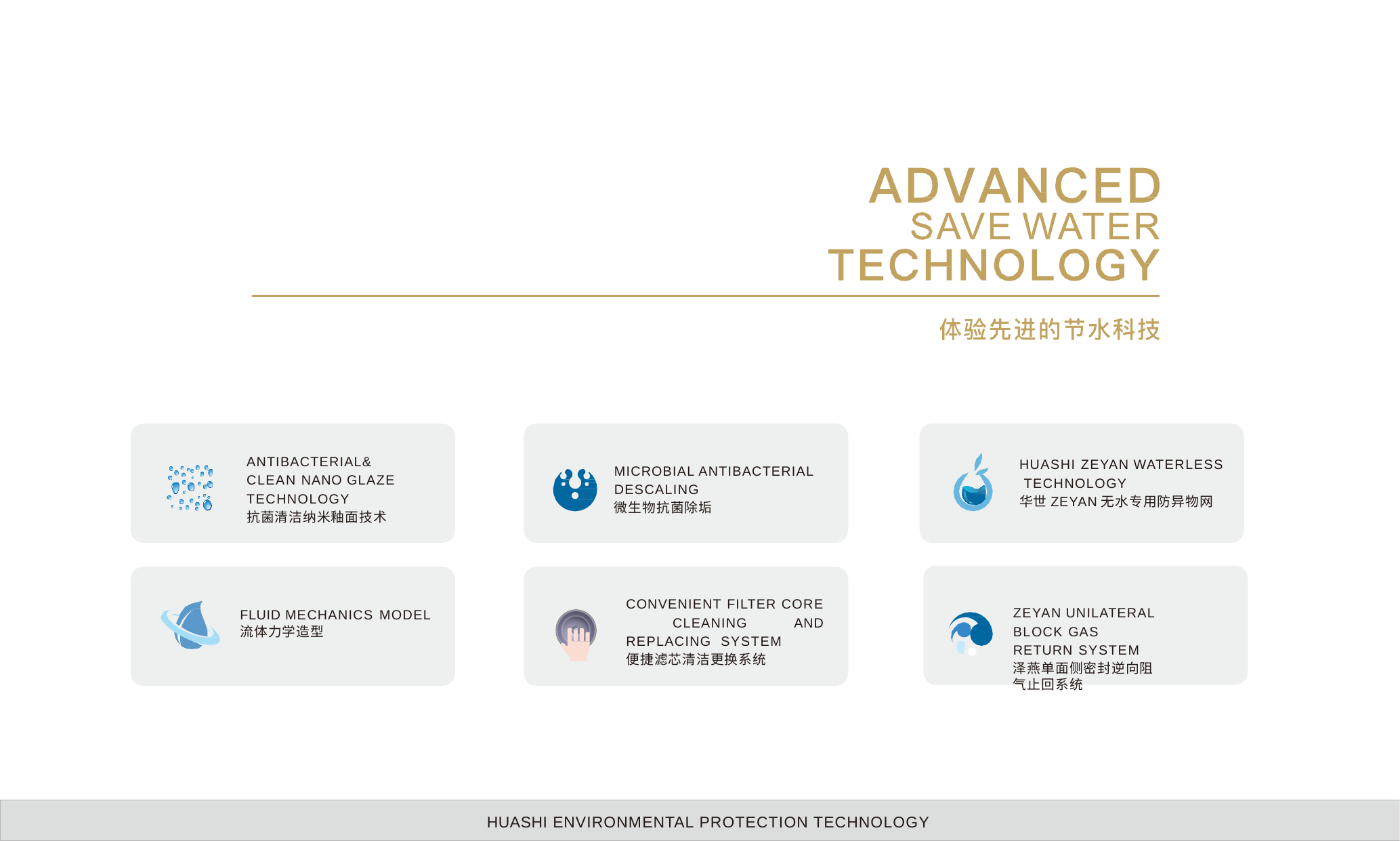

ANTIBACTERIAL&  CLEAN NANO GLAZE  TECHNOLOGY
抗菌清洁纳⽶釉⾯技术
HUASHI ZEYAN WATERLESS  TECHNOLOGY
华世ZEYAN⽆⽔专用防异物网

MICROBIAL ANTIBACTERIAL DESCALING
微⽣物抗菌除垢

CONVENIENT FILTER CORE  CLEANING AND REPLACING  SYSTEM
便捷滤芯清洁更换系统
ZEYAN UNILATERAL  BLOCK GAS  RETURN SYSTEM
泽燕单⾯侧密封逆向阻⽓⽌回系统

FLUID MECHANICS MODEL
流体⼒学造型

HUASHI ENVIRONMENTAL PROTECTION TECHNOLOGY